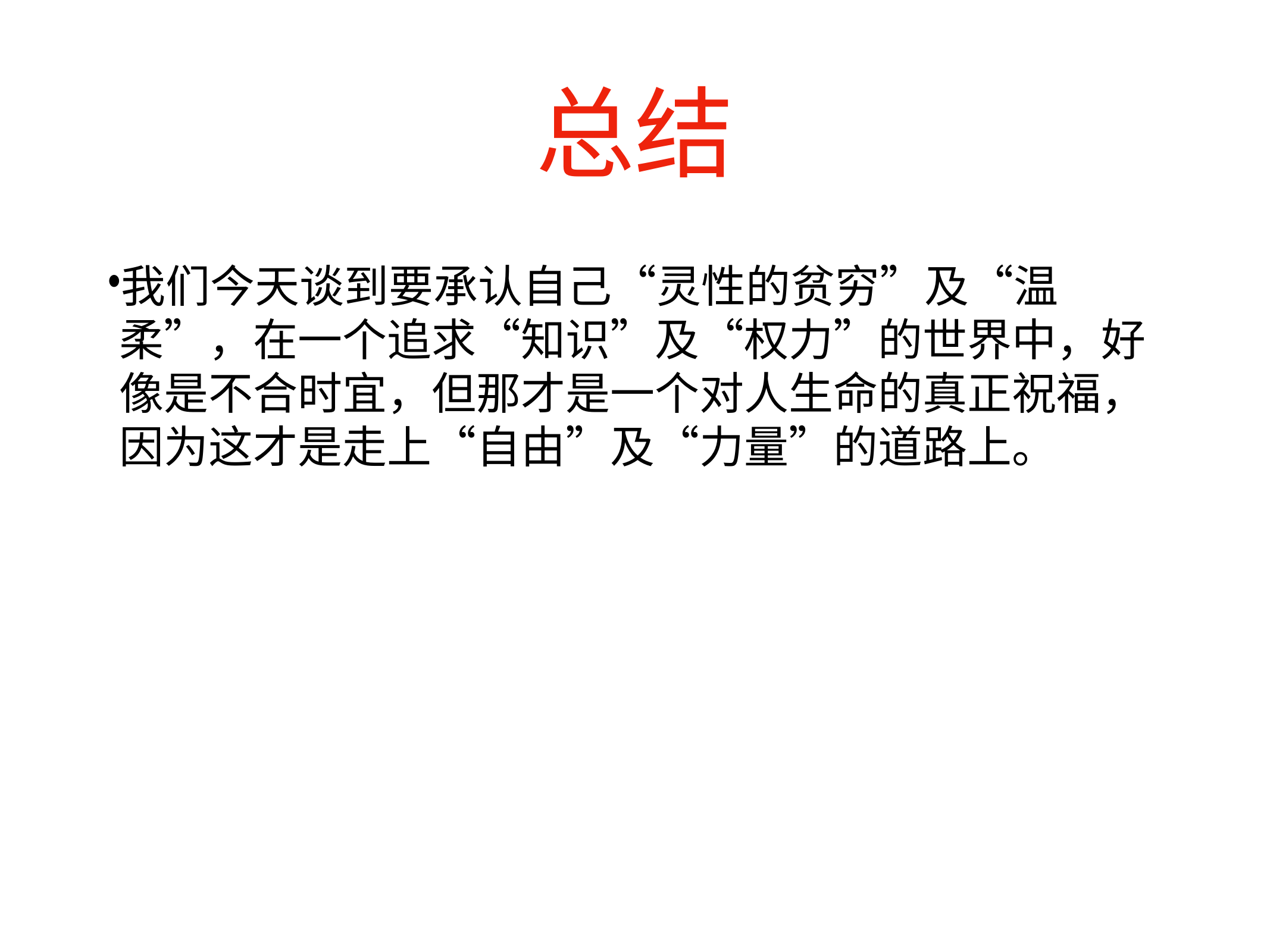

# 总结
我们今天谈到要承认自己“灵性的贫穷”及“温柔”，在一个追求“知识”及“权力”的世界中，好像是不合时宜，但那才是一个对人生命的真正祝福，因为这才是走上“自由”及“力量”的道路上。